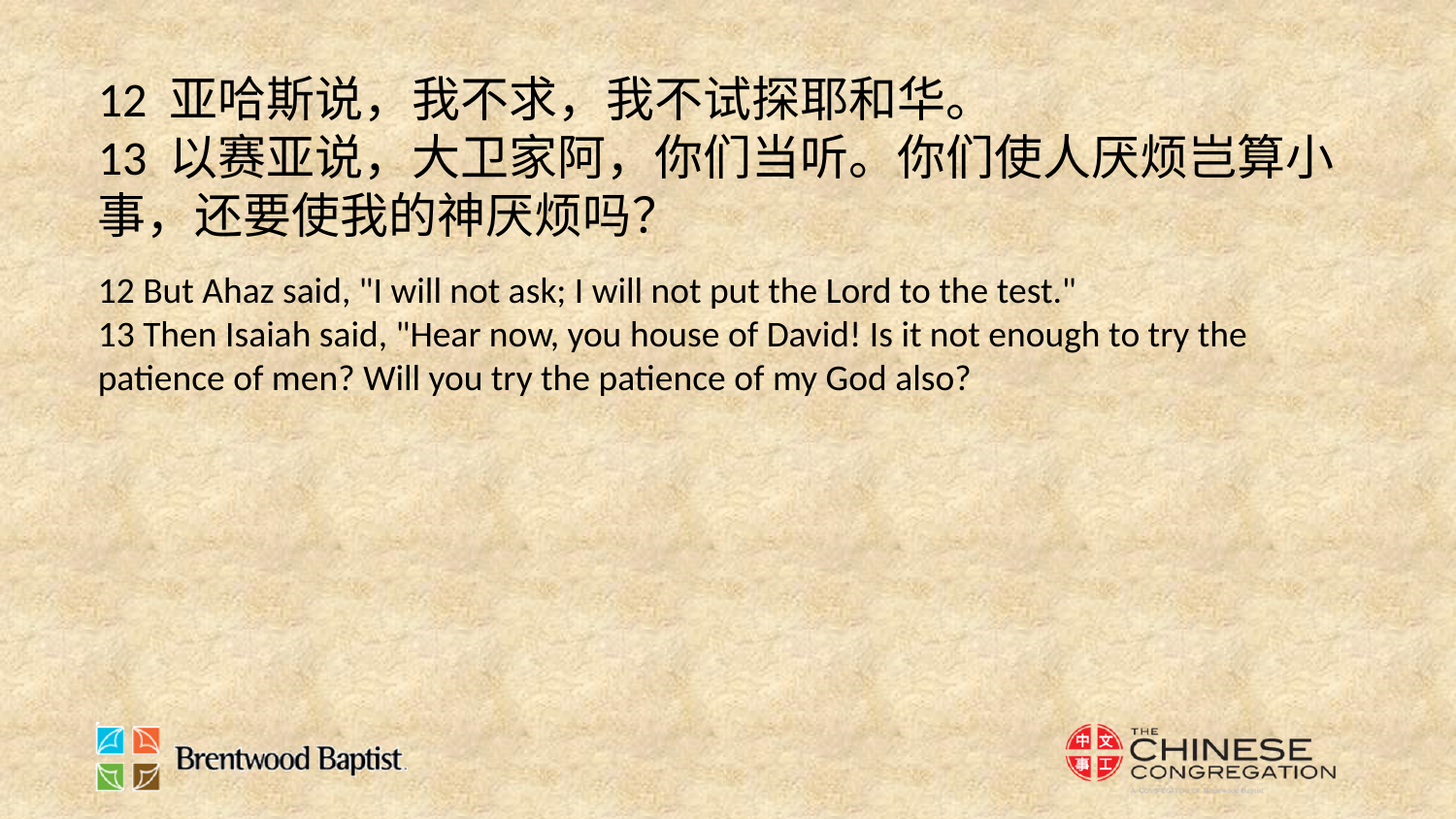

12 亚哈斯说，我不求，我不试探耶和华。
13 以赛亚说，大卫家阿，你们当听。你们使人厌烦岂算小事，还要使我的神厌烦吗？

12 But Ahaz said, "I will not ask; I will not put the Lord to the test."
13 Then Isaiah said, "Hear now, you house of David! Is it not enough to try the patience of men? Will you try the patience of my God also?